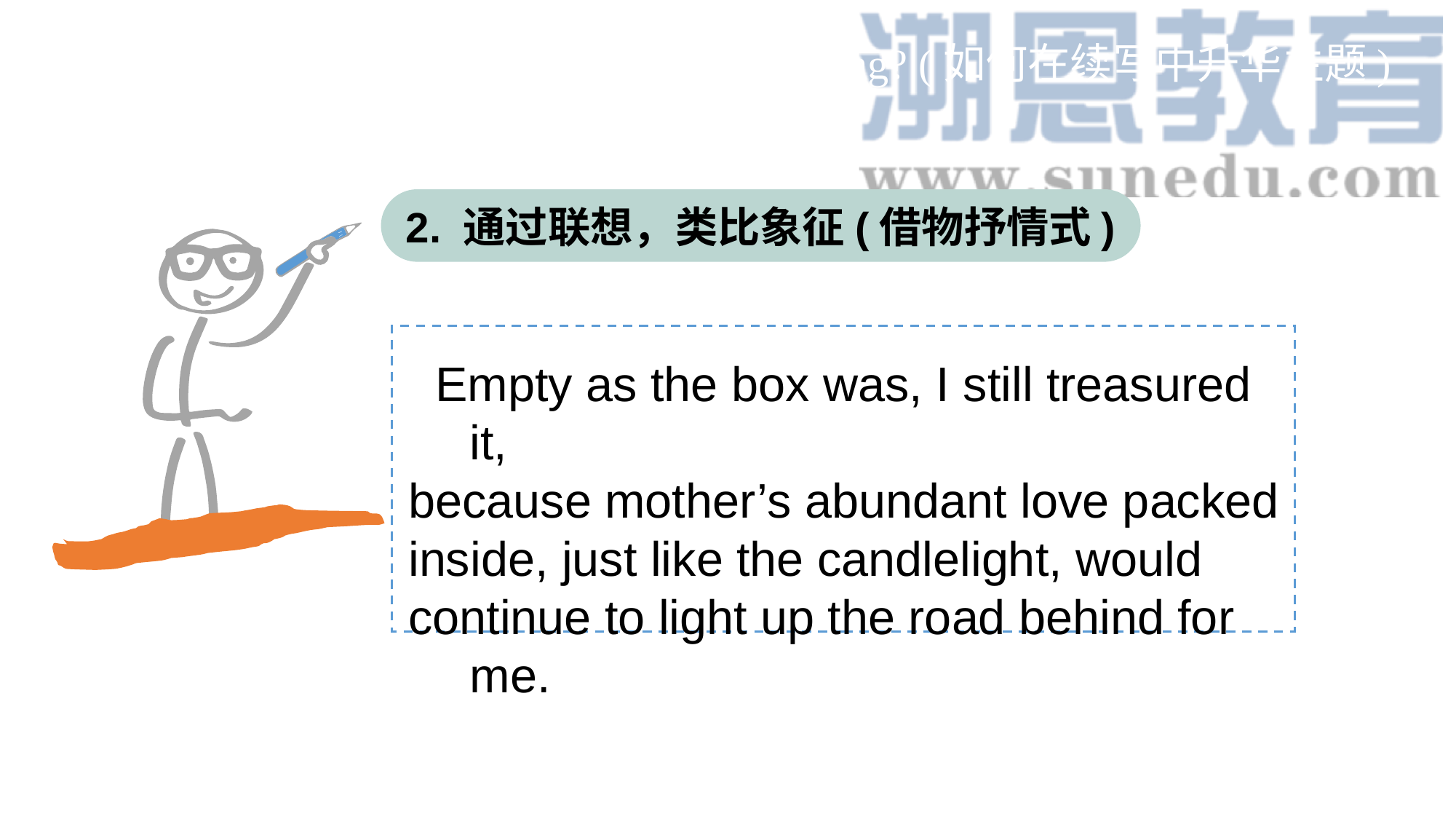

How to convey the theme in continuation writing? (如何在续写中升华主题)
2. 通过联想，类比象征(借物抒情式)

I

  Empty as the box was, I still treasured it,
because mother’s abundant love packed
inside, just like the candlelight, would
continue to light up the road behind for me.